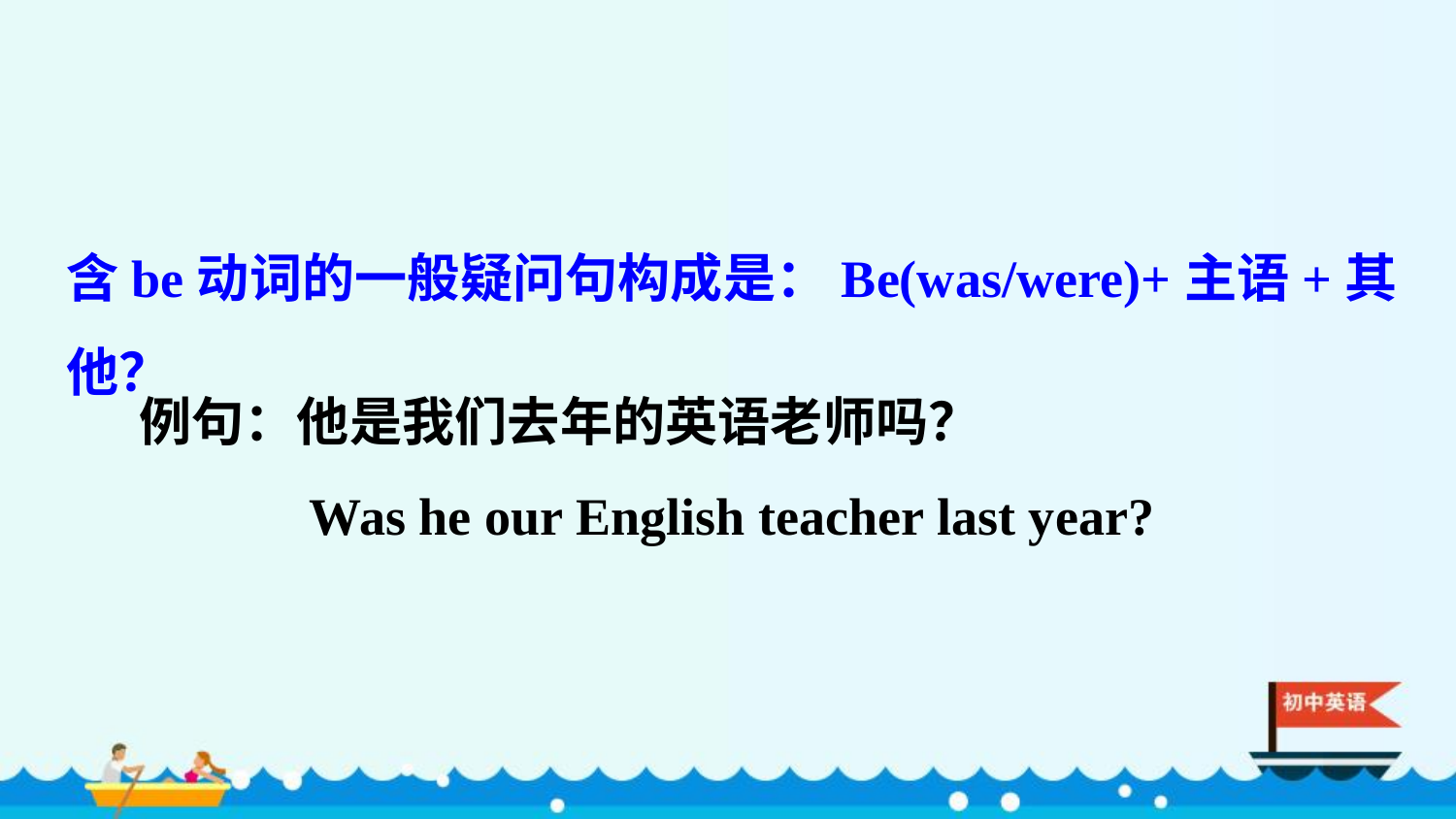

含be动词的一般疑问句构成是：Be(was/were)+主语+其他？
例句：他是我们去年的英语老师吗？
             Was he our English teacher last year?